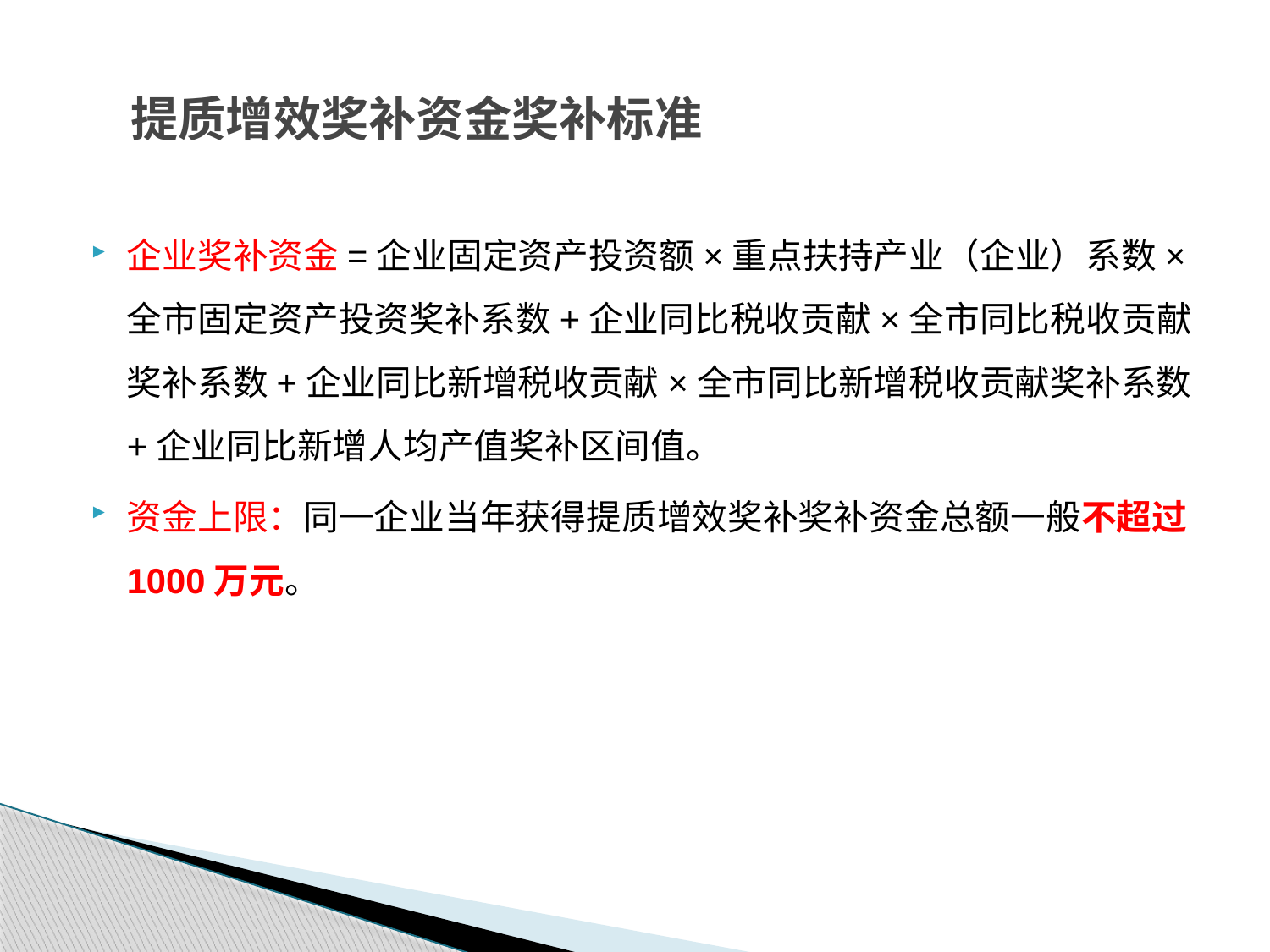

# 提质增效奖补资金奖补标准
企业奖补资金=企业固定资产投资额×重点扶持产业（企业）系数×全市固定资产投资奖补系数+企业同比税收贡献×全市同比税收贡献奖补系数+企业同比新增税收贡献×全市同比新增税收贡献奖补系数+企业同比新增人均产值奖补区间值。
资金上限：同一企业当年获得提质增效奖补奖补资金总额一般不超过1000万元。